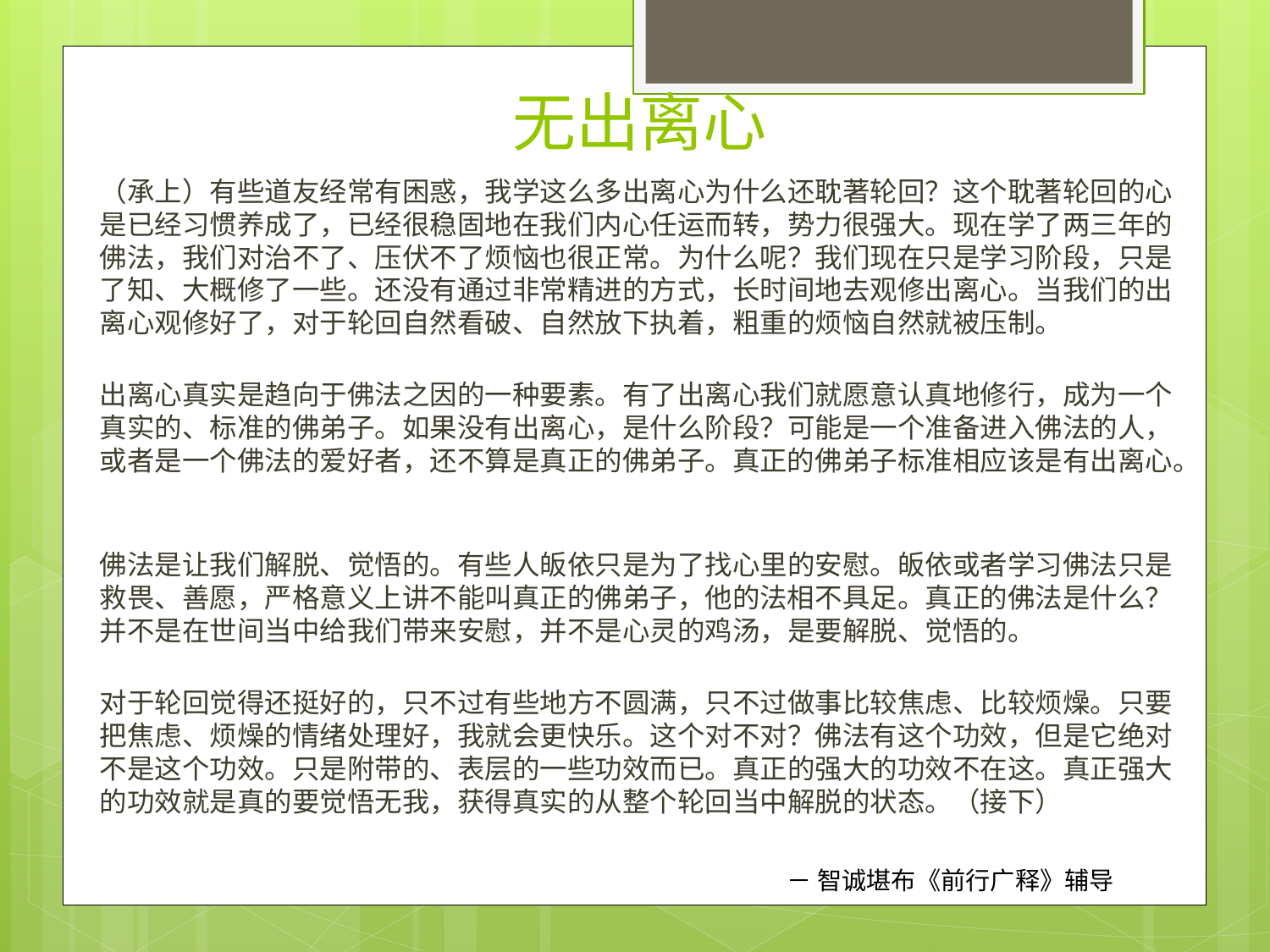

# 无出离心
（承上）有些道友经常有困惑，我学这么多出离心为什么还耽著轮回？这个耽著轮回的心是已经习惯养成了，已经很稳固地在我们内心任运而转，势力很强大。现在学了两三年的佛法，我们对治不了、压伏不了烦恼也很正常。为什么呢？我们现在只是学习阶段，只是了知、大概修了一些。还没有通过非常精进的方式，长时间地去观修出离心。当我们的出离心观修好了，对于轮回自然看破、自然放下执着，粗重的烦恼自然就被压制。
出离心真实是趋向于佛法之因的一种要素。有了出离心我们就愿意认真地修行，成为一个真实的、标准的佛弟子。如果没有出离心，是什么阶段？可能是一个准备进入佛法的人，或者是一个佛法的爱好者，还不算是真正的佛弟子。真正的佛弟子标准相应该是有出离心。
佛法是让我们解脱、觉悟的。有些人皈依只是为了找心里的安慰。皈依或者学习佛法只是救畏、善愿，严格意义上讲不能叫真正的佛弟子，他的法相不具足。真正的佛法是什么？并不是在世间当中给我们带来安慰，并不是心灵的鸡汤，是要解脱、觉悟的。
对于轮回觉得还挺好的，只不过有些地方不圆满，只不过做事比较焦虑、比较烦燥。只要把焦虑、烦燥的情绪处理好，我就会更快乐。这个对不对？佛法有这个功效，但是它绝对不是这个功效。只是附带的、表层的一些功效而已。真正的强大的功效不在这。真正强大的功效就是真的要觉悟无我，获得真实的从整个轮回当中解脱的状态。（接下）

－ 智诚堪布《前行广释》辅导